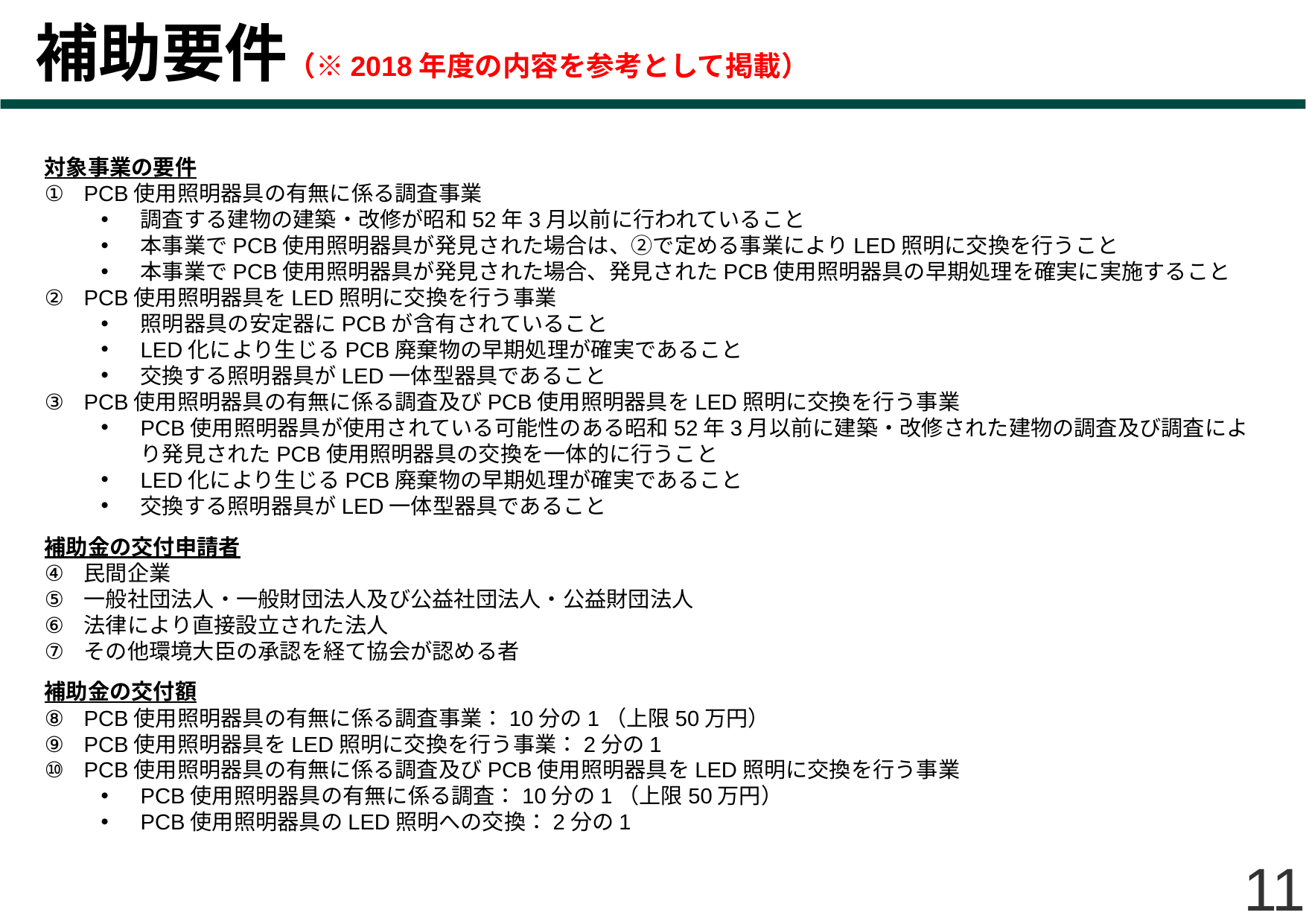

# 補助要件（※2018年度の内容を参考として掲載）
対象事業の要件
PCB使用照明器具の有無に係る調査事業
調査する建物の建築・改修が昭和52年3月以前に行われていること
本事業でPCB使用照明器具が発見された場合は、②で定める事業によりLED照明に交換を行うこと
本事業でPCB使用照明器具が発見された場合、発見されたPCB使用照明器具の早期処理を確実に実施すること
PCB使用照明器具をLED照明に交換を行う事業
照明器具の安定器にPCBが含有されていること
LED化により生じるPCB廃棄物の早期処理が確実であること
交換する照明器具がLED一体型器具であること
PCB使用照明器具の有無に係る調査及びPCB使用照明器具をLED照明に交換を行う事業
PCB使用照明器具が使用されている可能性のある昭和52年3月以前に建築・改修された建物の調査及び調査により発見されたPCB使用照明器具の交換を一体的に行うこと
LED化により生じるPCB廃棄物の早期処理が確実であること
交換する照明器具がLED一体型器具であること

補助金の交付申請者
民間企業
一般社団法人・一般財団法人及び公益社団法人・公益財団法人
法律により直接設立された法人
その他環境大臣の承認を経て協会が認める者

補助金の交付額
PCB使用照明器具の有無に係る調査事業：10分の1（上限50万円）
PCB使用照明器具をLED照明に交換を行う事業：2分の1
PCB使用照明器具の有無に係る調査及びPCB使用照明器具をLED照明に交換を行う事業
PCB使用照明器具の有無に係る調査：10分の1（上限50万円）
PCB使用照明器具のLED照明への交換：2分の1